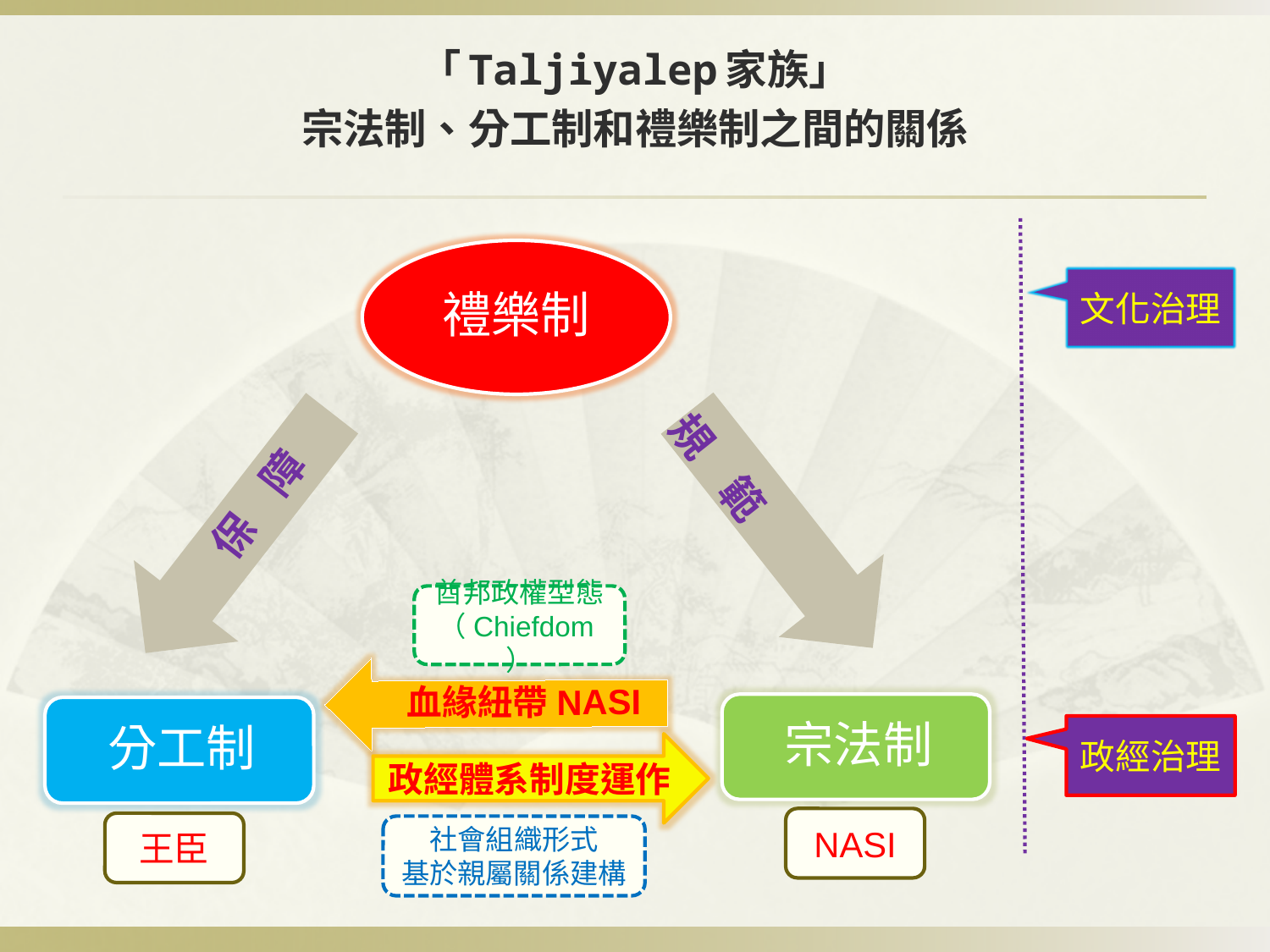

# 「Taljiyalep家族」 宗法制、分工制和禮樂制之間的關係
禮樂制
規    範

宗法制
   血緣紐帶NASI
分工制
   保    障
文化治理
酋邦政權型態（Chiefdom）
政經治理
政經體系制度運作
NASI
王臣
社會組織形式
基於親屬關係建構